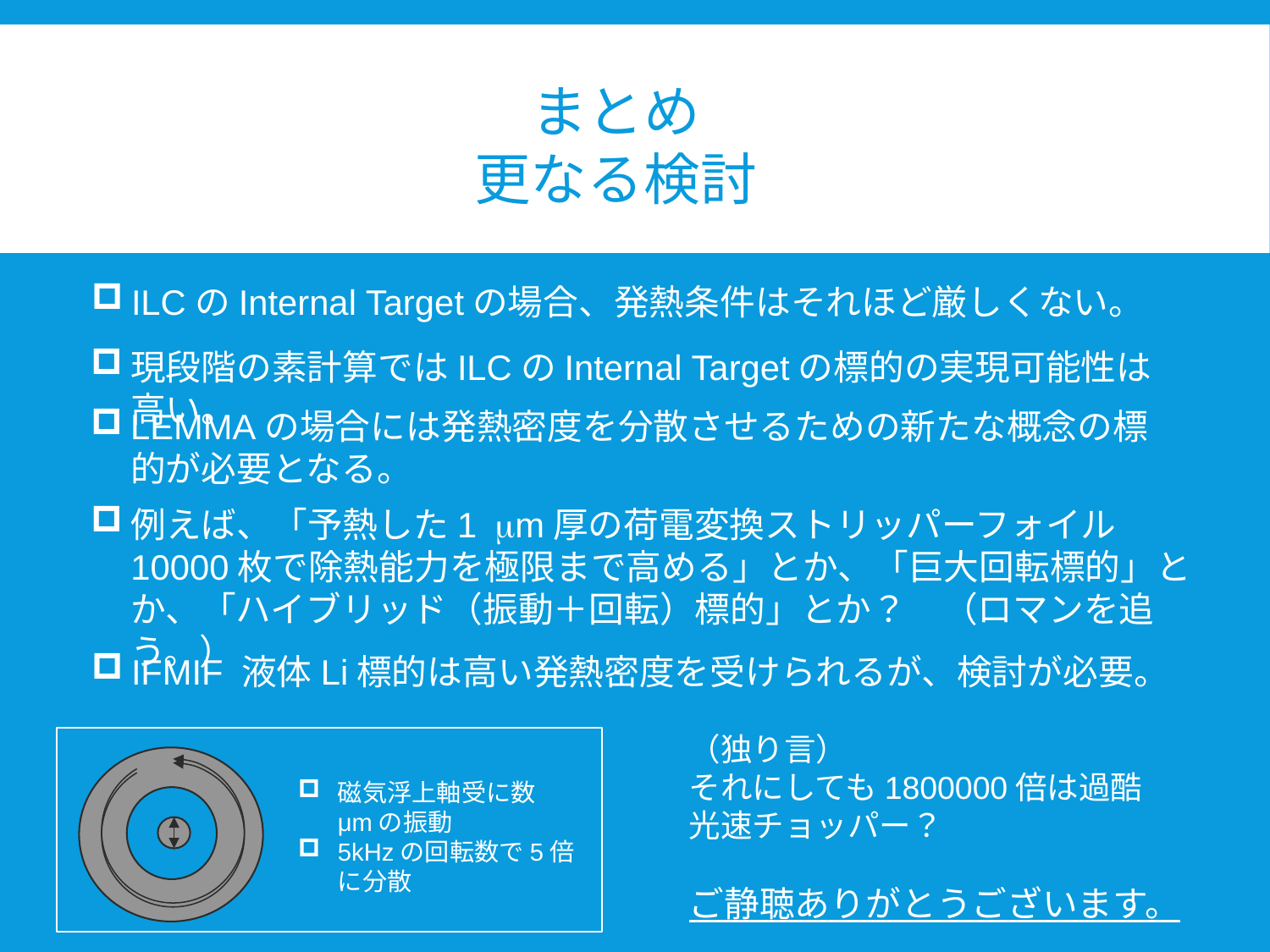

まとめ
更なる検討
ILCのInternal Targetの場合、発熱条件はそれほど厳しくない。
現段階の素計算ではILCのInternal Targetの標的の実現可能性は高い。
LEMMAの場合には発熱密度を分散させるための新たな概念の標的が必要となる。
例えば、「予熱した1 μm厚の荷電変換ストリッパーフォイル10000枚で除熱能力を極限まで高める」とか、「巨大回転標的」とか、「ハイブリッド（振動＋回転）標的」とか？　（ロマンを追う。）
IFMIF 液体Li標的は高い発熱密度を受けられるが、検討が必要。
（独り言）
それにしても1800000倍は過酷
光速チョッパー？

磁気浮上軸受に数μmの振動
5kHzの回転数で5倍に分散

ご静聴ありがとうございます。